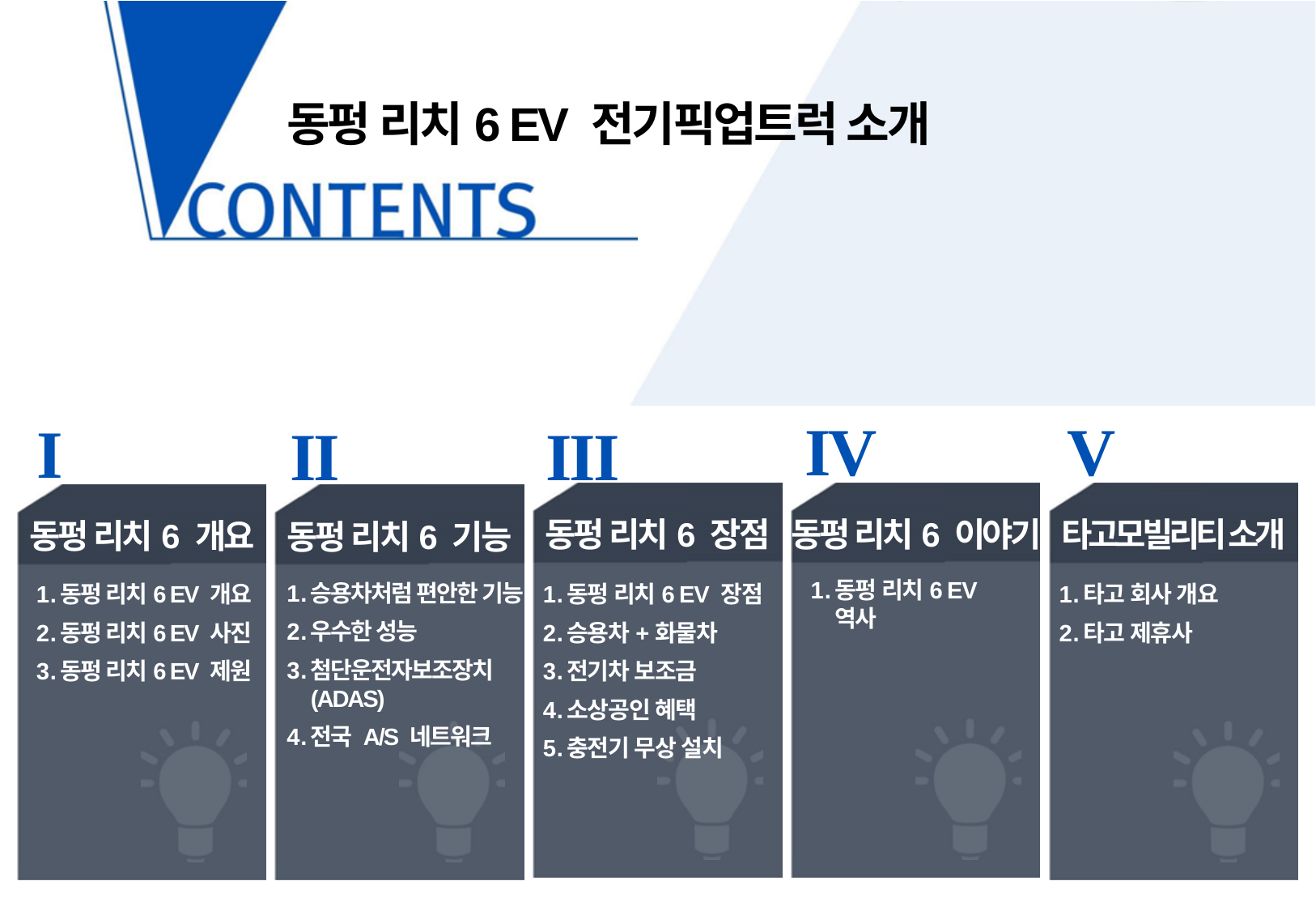

동펑 리치6 EV 전기픽업트럭 소개
IV
V
I
II
III
동펑 리치6 장점
타고모빌리티 소개
동펑 리치6 이야기
동펑 리치6 개요
동펑 리치6 기능
동펑 리치6 EV 역사
승용차처럼 편안한 기능
우수한 성능
첨단운전자보조장치 (ADAS)
전국 A/S 네트워크
동펑 리치6 EV 장점
승용차+화물차
전기차 보조금
소상공인 혜택
충전기 무상 설치
타고 회사 개요
타고 제휴사
동펑 리치6 EV 개요
동펑 리치6 EV 사진
동펑 리치6 EV 제원